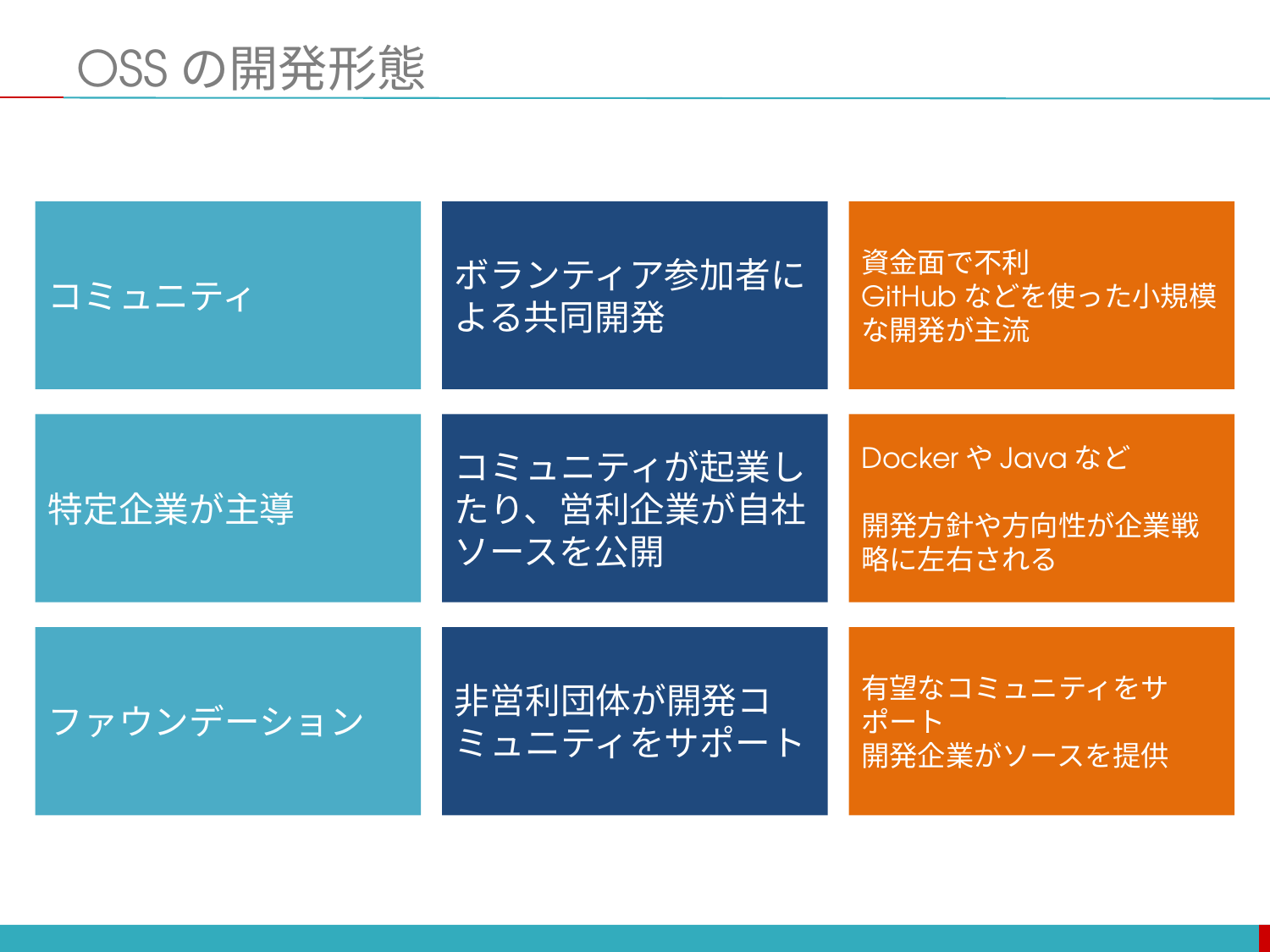

# OSSの開発形態
コミュニティ
ボランティア参加者による共同開発
資金面で不利
GitHubなどを使った小規模な開発が主流
特定企業が主導
コミュニティが起業したり、営利企業が自社ソースを公開
DockerやJavaなど

開発方針や方向性が企業戦略に左右される
ファウンデーション
非営利団体が開発コミュニティをサポート
有望なコミュニティをサポート
開発企業がソースを提供